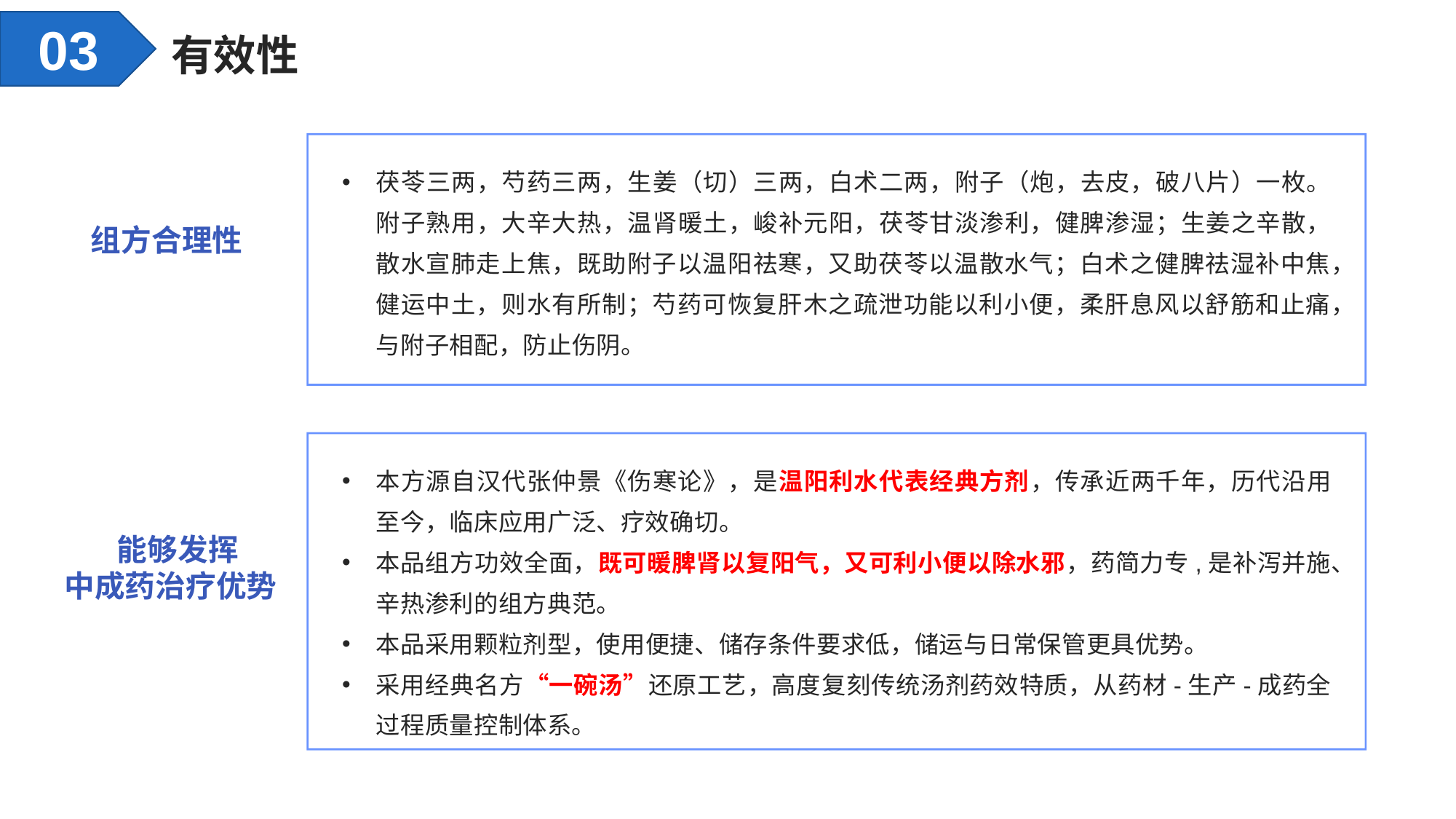

03
有效性
茯苓三两，芍药三两，生姜（切）三两，白术二两，附子（炮，去皮，破八片）一枚。附子熟用，大辛大热，温肾暖土，峻补元阳，茯苓甘淡渗利，健脾渗湿；生姜之辛散，散水宣肺走上焦，既助附子以温阳祛寒，又助茯苓以温散水气；白术之健脾祛湿补中焦，健运中土，则水有所制；芍药可恢复肝木之疏泄功能以利小便，柔肝息风以舒筋和止痛，与附子相配，防止伤阴。
 组方合理性
本方源自汉代张仲景《伤寒论》，是温阳利水代表经典方剂，传承近两千年，历代沿用至今，临床应用广泛、疗效确切。
本品组方功效全面，既可暖脾肾以复阳气，又可利小便以除水邪，药简力专,是补泻并施、辛热渗利的组方典范。
本品采用颗粒剂型，使用便捷、储存条件要求低，储运与日常保管更具优势。
采用经典名方“一碗汤”还原工艺，高度复刻传统汤剂药效特质，从药材-生产-成药全过程质量控制体系。
 能够发挥
中成药治疗优势